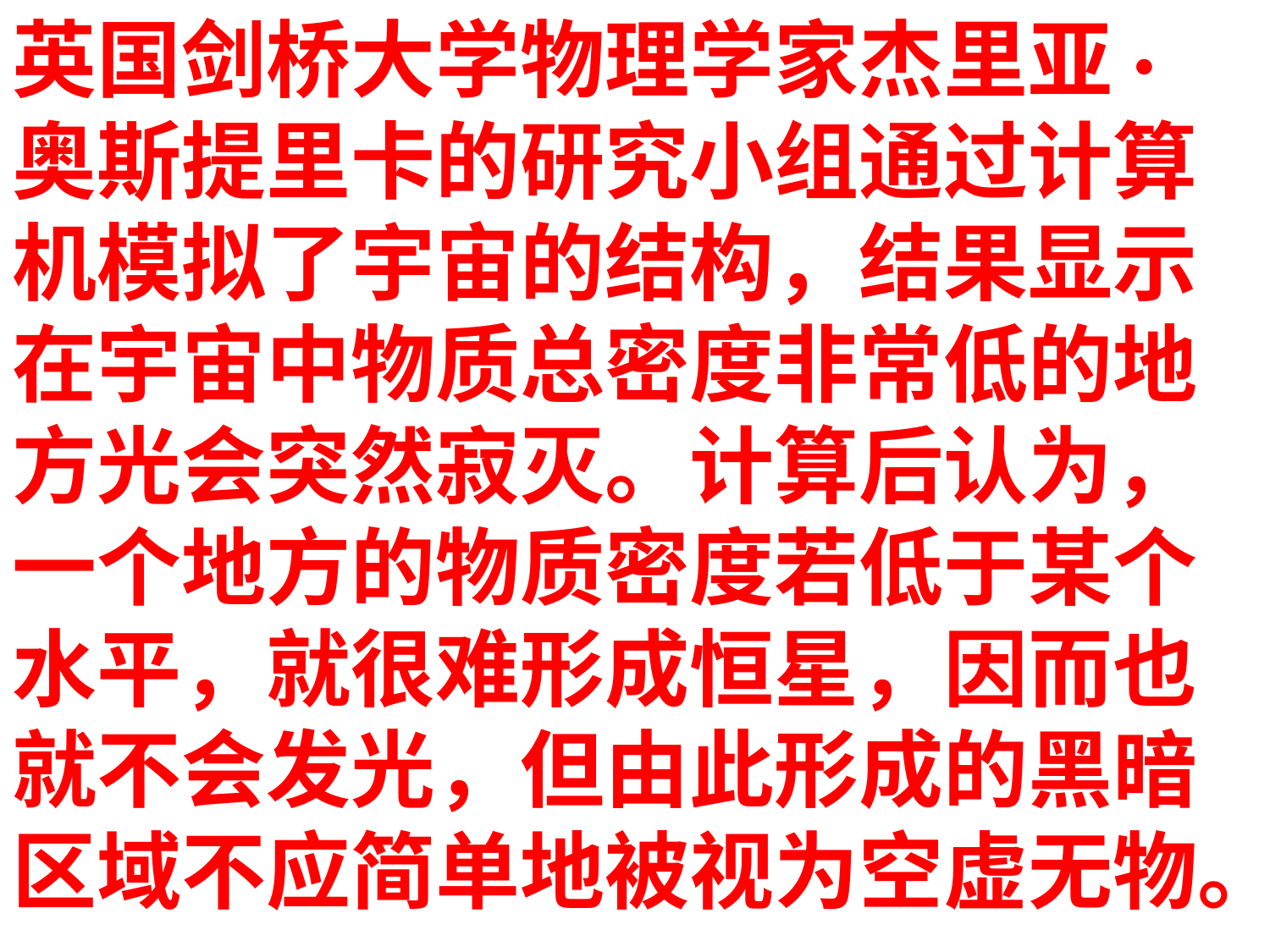

英国剑桥大学物理学家杰里亚·奥斯提里卡的研究小组通过计算机模拟了宇宙的结构，结果显示在宇宙中物质总密度非常低的地方光会突然寂灭。计算后认为，一个地方的物质密度若低于某个水平，就很难形成恒星，因而也就不会发光，但由此形成的黑暗区域不应简单地被视为空虚无物。